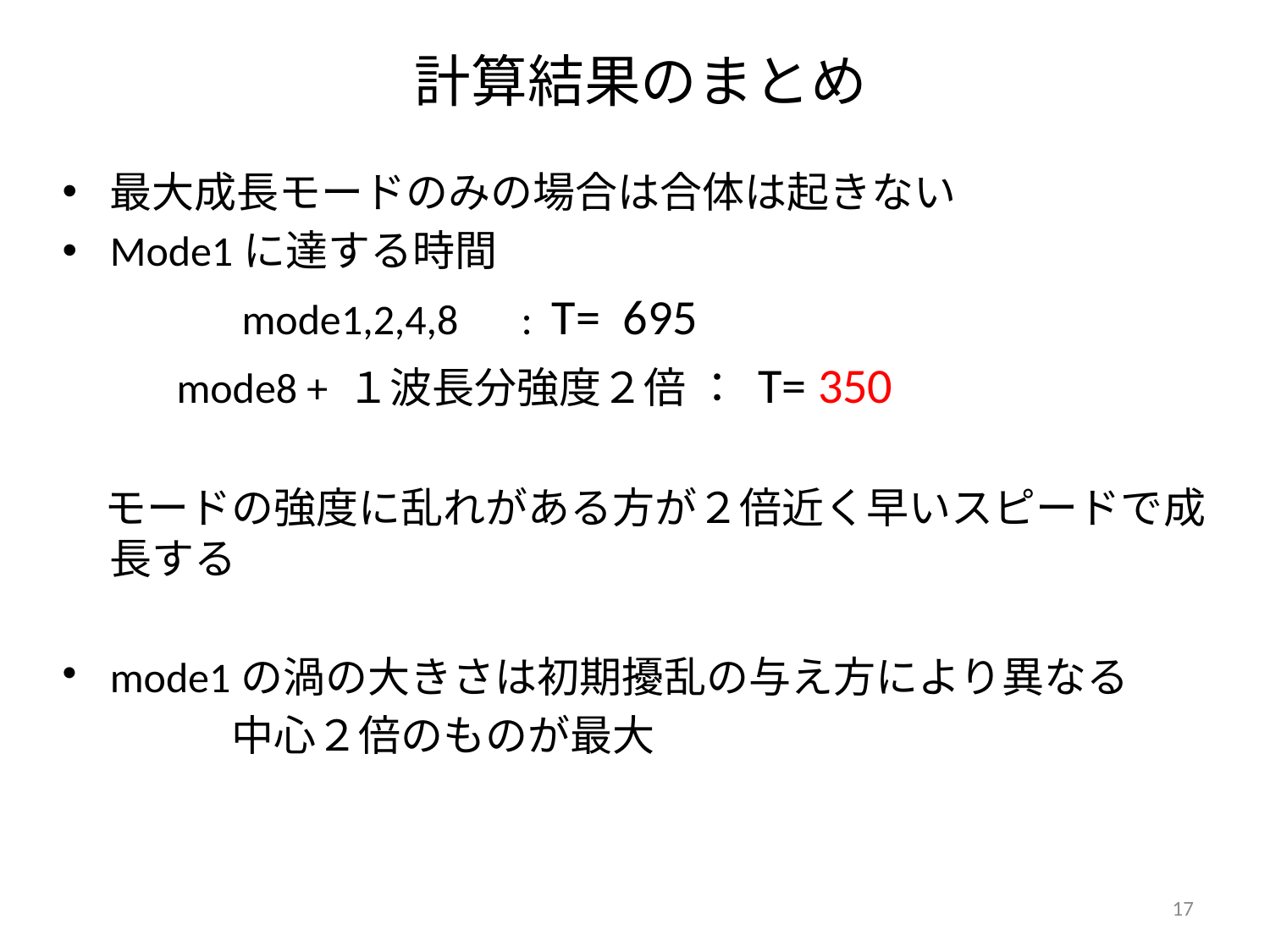

# 計算結果のまとめ
最大成長モードのみの場合は合体は起きない
Mode1に達する時間
　　　　mode1,2,4,8　:  T=  695
            mode8 + １波長分強度２倍 ： T= 350

　モードの強度に乱れがある方が２倍近く早いスピードで成長する

mode1の渦の大きさは初期擾乱の与え方により異なる
　　　　中心２倍のものが最大
17